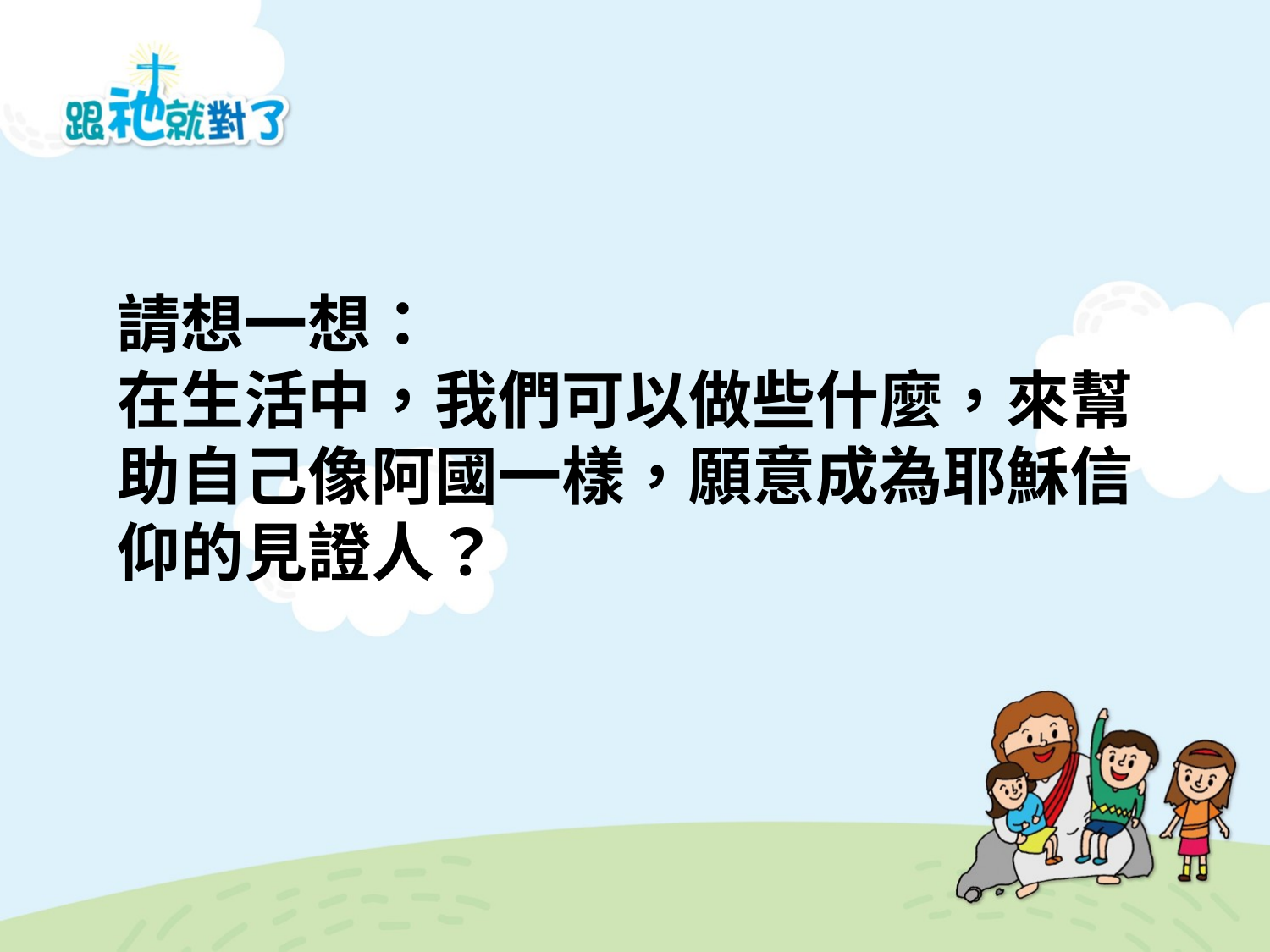

請想一想：
在生活中，我們可以做些什麼，來幫助自己像阿國一樣，願意成為耶穌信仰的見證人？